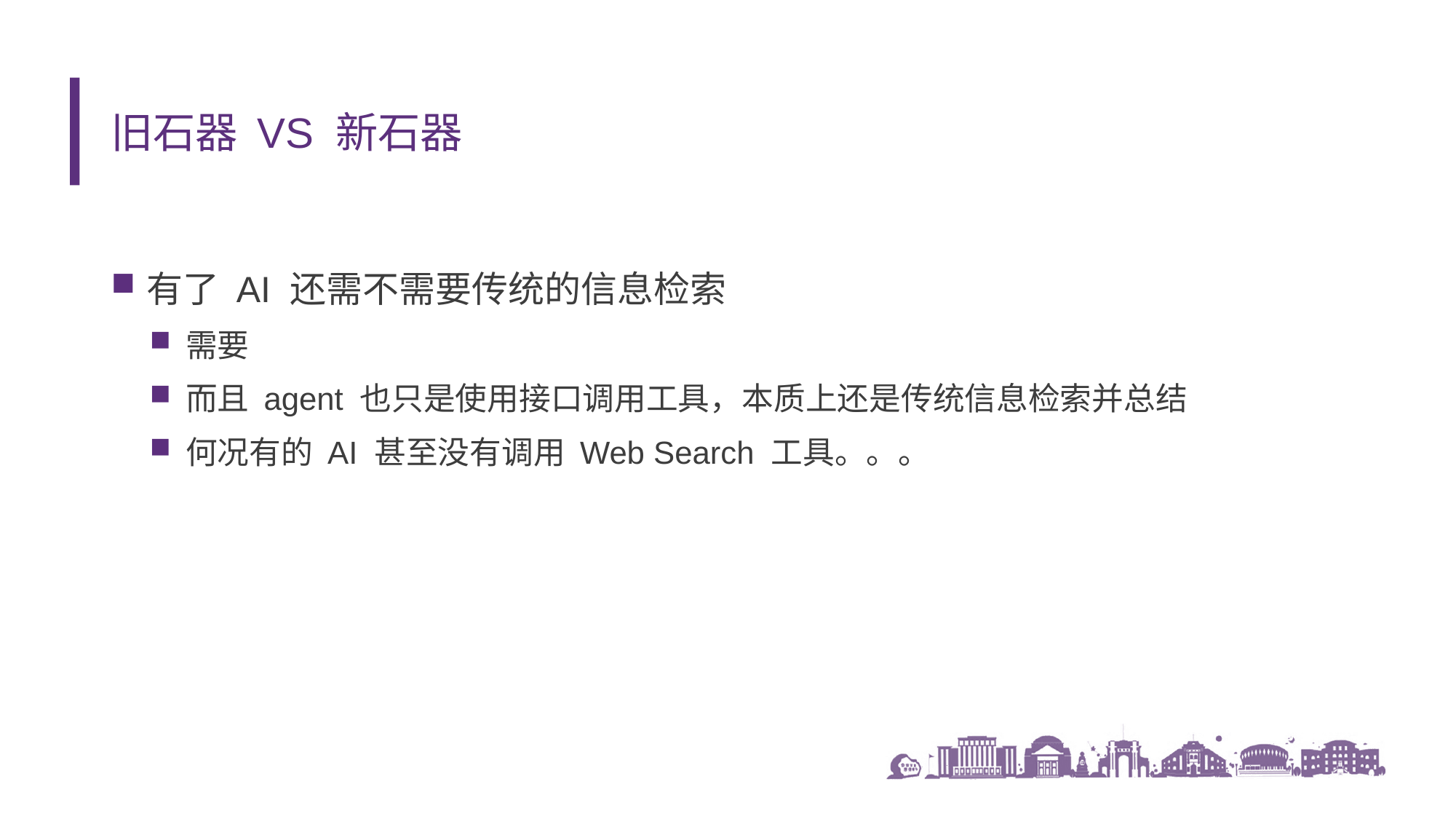

# 旧石器 vs 新石器
有了 AI 还需不需要传统的信息检索
需要
而且 agent 也只是使用接口调用工具，本质上还是传统信息检索并总结
何况有的 AI 甚至没有调用 Web Search 工具。。。